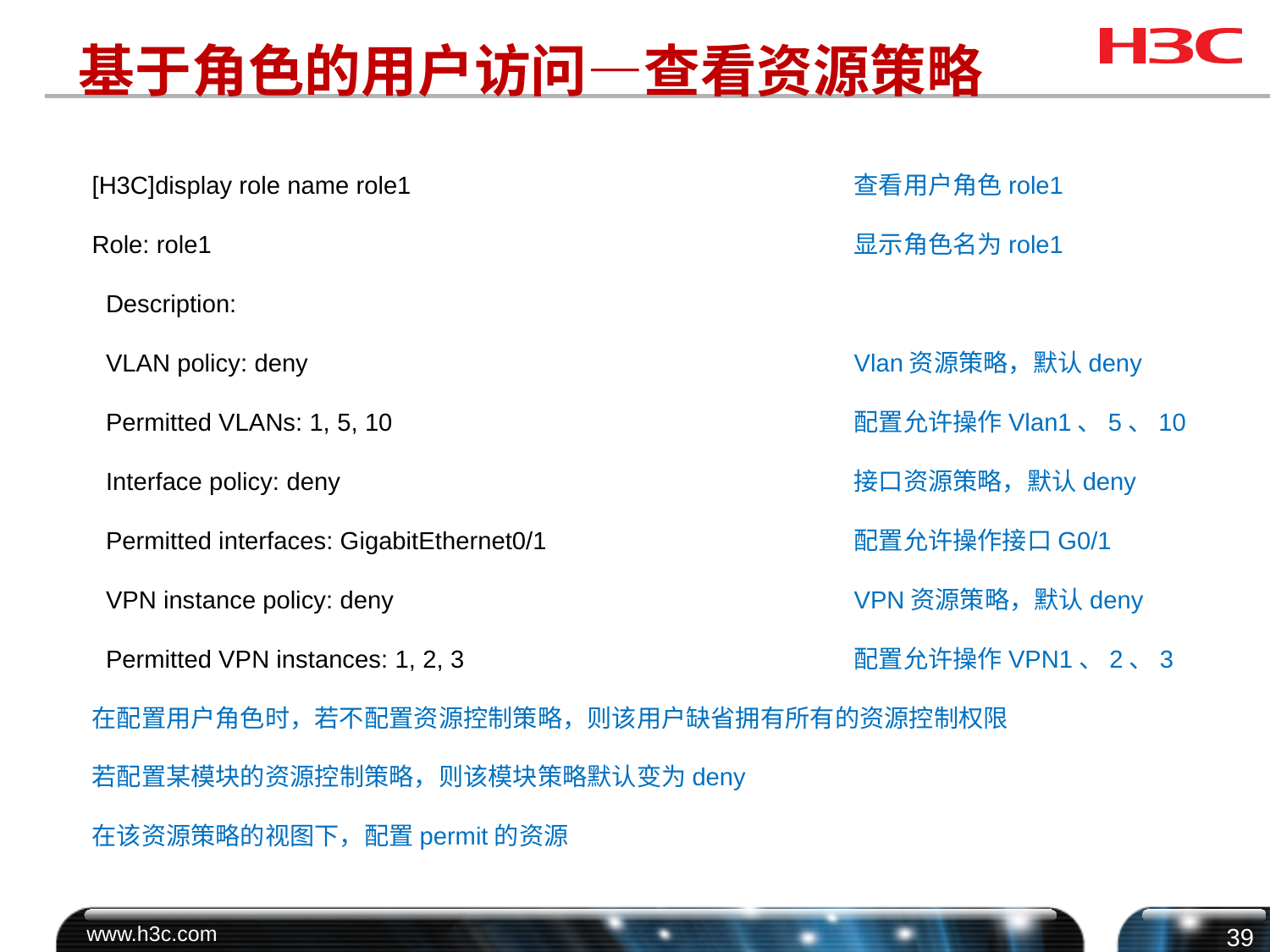

# 基于角色的用户访问—查看资源策略
[H3C]display role name role1				查看用户角色role1
Role: role1						显示角色名为role1
  Description:
  VLAN policy: deny					Vlan资源策略，默认deny
  Permitted VLANs: 1, 5, 10				配置允许操作Vlan1、5、10
  Interface policy: deny					接口资源策略，默认deny
  Permitted interfaces: GigabitEthernet0/1			配置允许操作接口G0/1
  VPN instance policy: deny				VPN资源策略，默认deny
  Permitted VPN instances: 1, 2, 3				配置允许操作VPN1、2、3
在配置用户角色时，若不配置资源控制策略，则该用户缺省拥有所有的资源控制权限
若配置某模块的资源控制策略，则该模块策略默认变为deny
在该资源策略的视图下，配置permit的资源